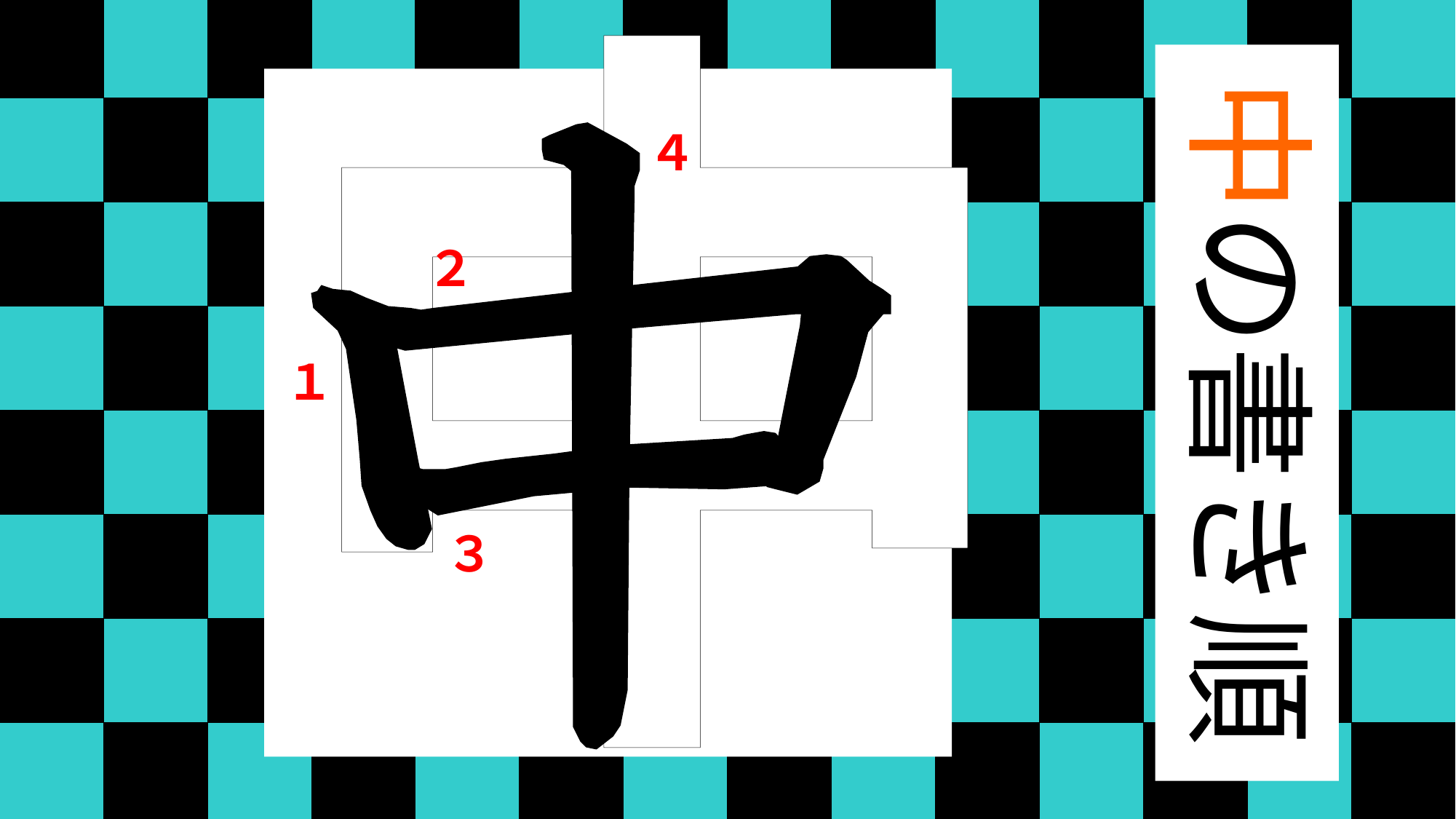

|  |  |  |  |  |  |  |  |  |  |  |  |  |  |
| --- | --- | --- | --- | --- | --- | --- | --- | --- | --- | --- | --- | --- | --- |
|  |  |  |  |  |  |  |  |  |  |  |  |  |  |
|  |  |  |  |  |  |  |  |  |  |  |  |  |  |
|  |  |  |  |  |  |  |  |  |  |  |  |  |  |
|  |  |  |  |  |  |  |  |  |  |  |  |  |  |
|  |  |  |  |  |  |  |  |  |  |  |  |  |  |
|  |  |  |  |  |  |  |  |  |  |  |  |  |  |
|  |  |  |  |  |  |  |  |  |  |  |  |  |  |
中の書き順
中
４

２

１

３